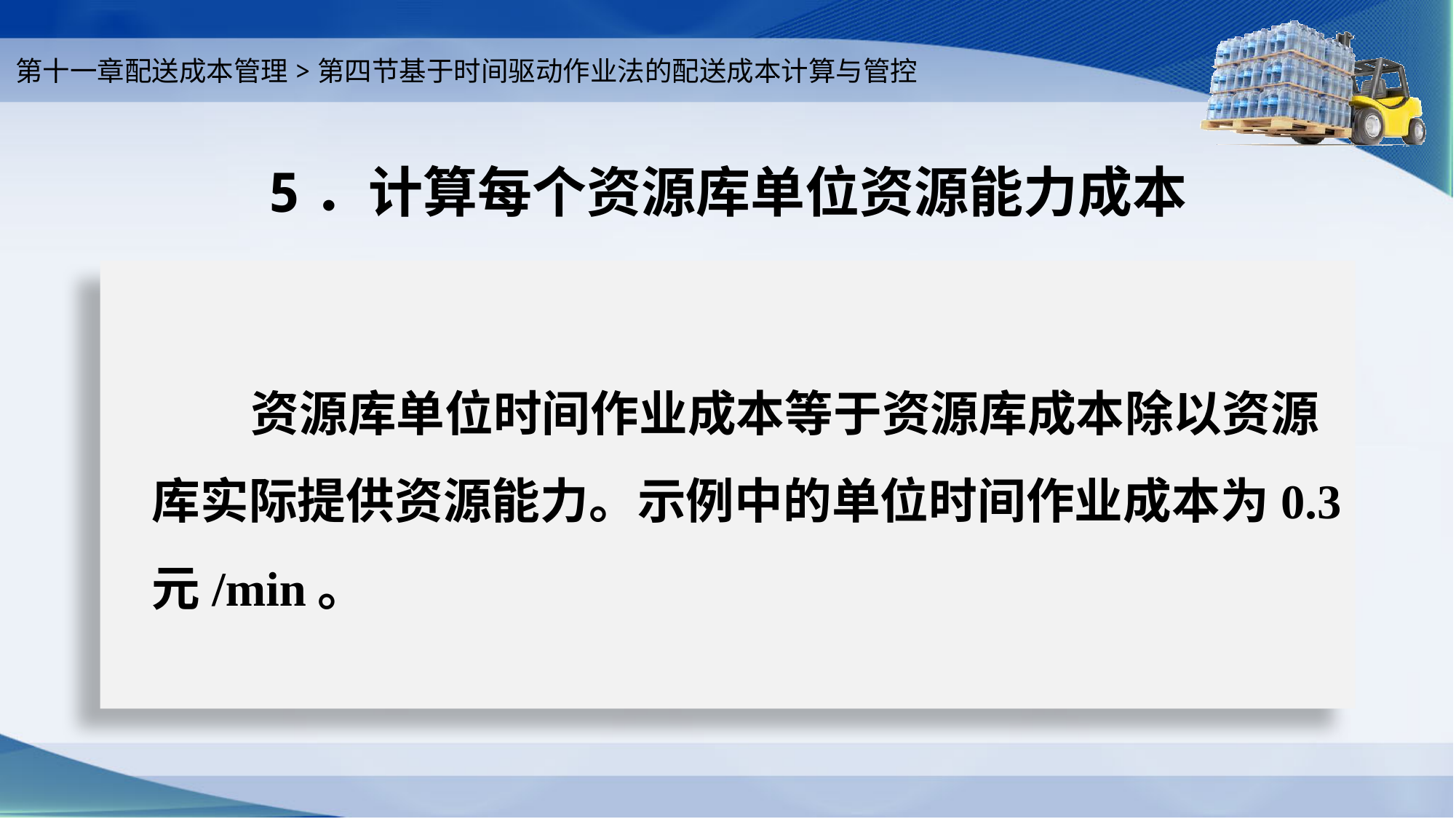

第十一章配送成本管理>第四节基于时间驱动作业法的配送成本计算与管控
# 5．计算每个资源库单位资源能力成本
资源库单位时间作业成本等于资源库成本除以资源库实际提供资源能力。示例中的单位时间作业成本为0.3元/min。